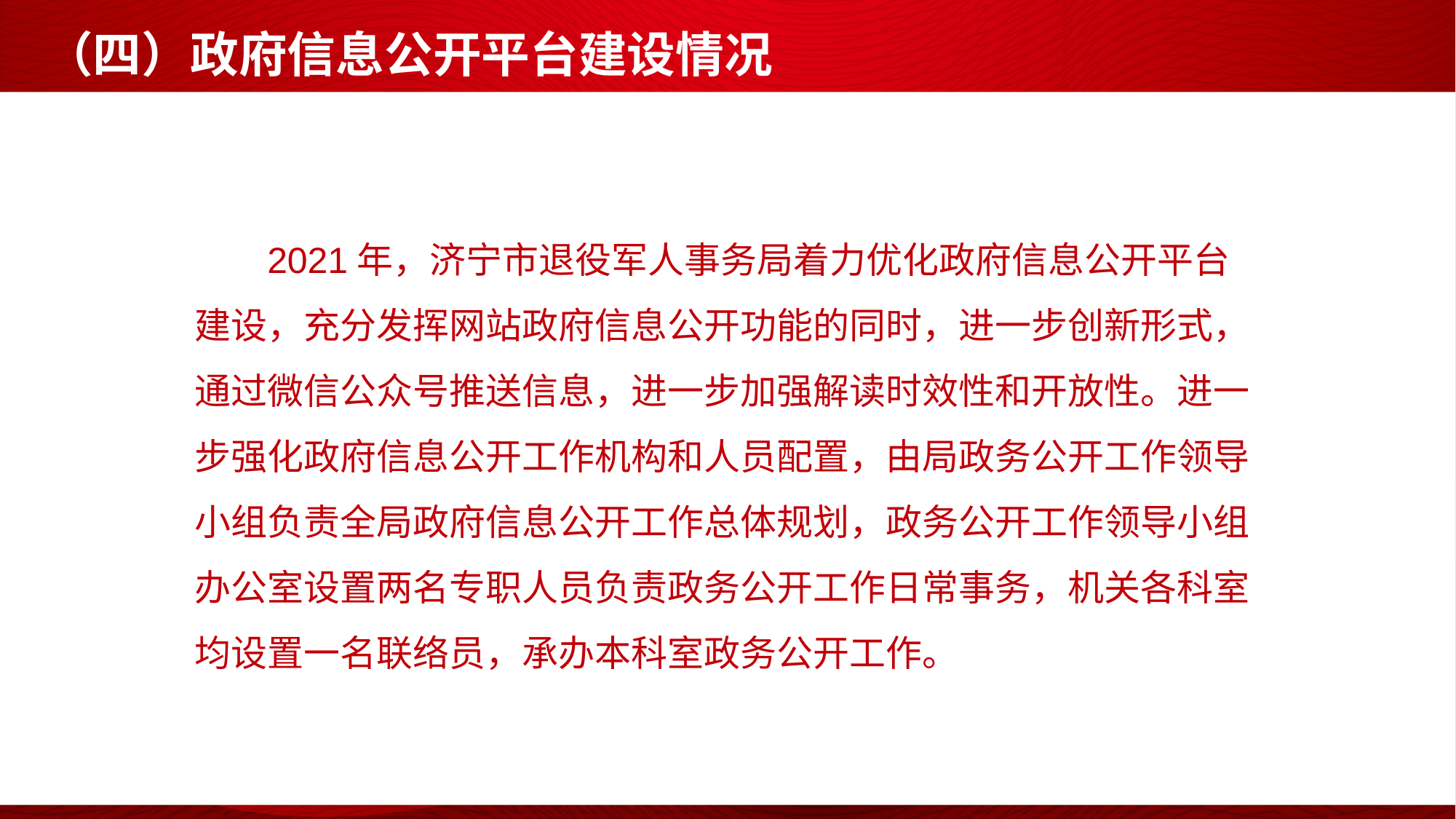

# （四）政府信息公开平台建设情况
2021年，济宁市退役军人事务局着力优化政府信息公开平台建设，充分发挥网站政府信息公开功能的同时，进一步创新形式，通过微信公众号推送信息，进一步加强解读时效性和开放性。进一步强化政府信息公开工作机构和人员配置，由局政务公开工作领导小组负责全局政府信息公开工作总体规划，政务公开工作领导小组办公室设置两名专职人员负责政务公开工作日常事务，机关各科室均设置一名联络员，承办本科室政务公开工作。